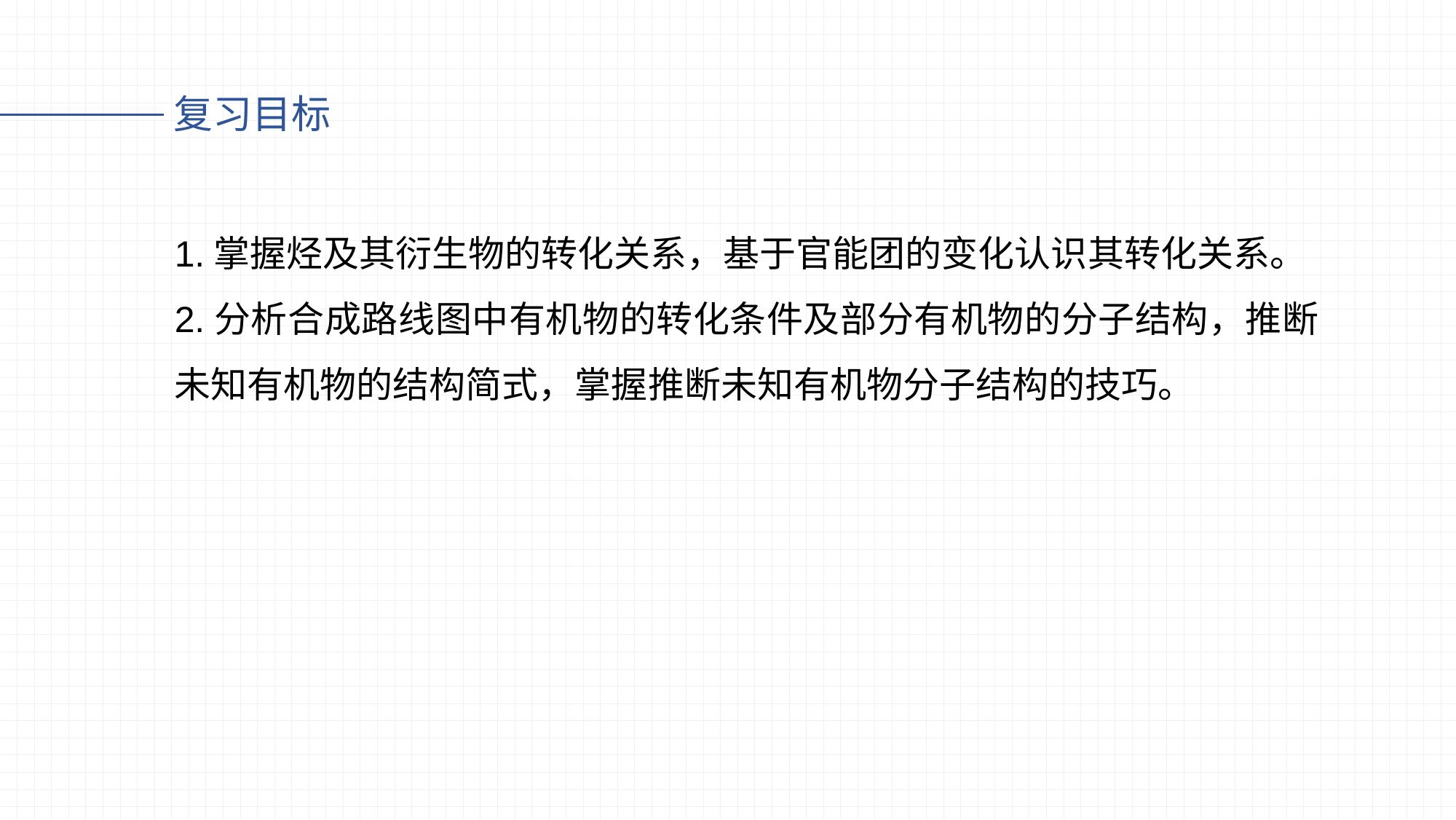

复习目标
1.掌握烃及其衍生物的转化关系，基于官能团的变化认识其转化关系。
2.分析合成路线图中有机物的转化条件及部分有机物的分子结构，推断未知有机物的结构简式，掌握推断未知有机物分子结构的技巧。